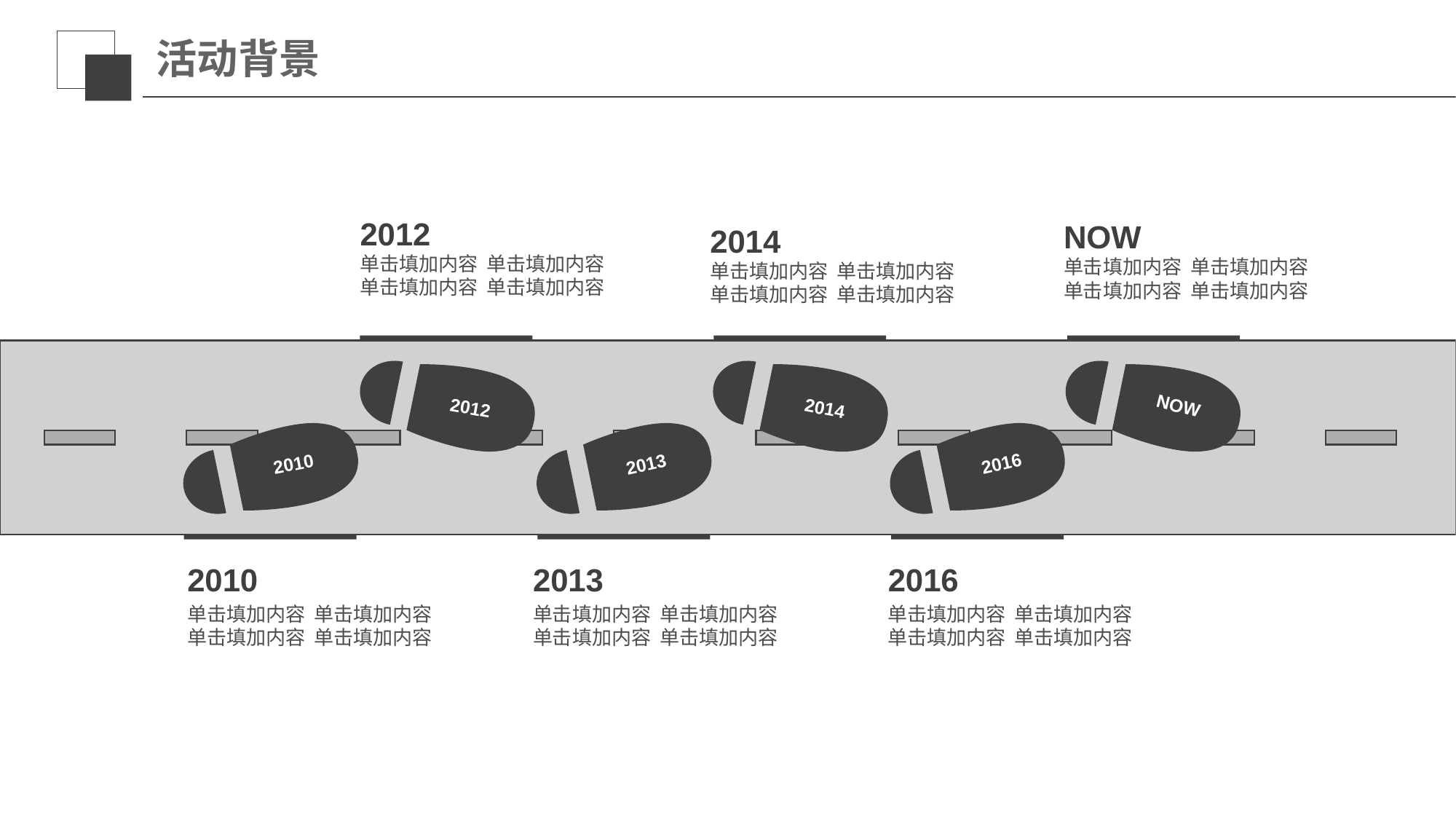

延迟符
# 活动背景
2012
NOW
2014
单击填加内容  单击填加内容
单击填加内容  单击填加内容
单击填加内容  单击填加内容
单击填加内容  单击填加内容
单击填加内容  单击填加内容
单击填加内容  单击填加内容

NOW
2012
2014

2016
2010
2013

2013
2010
2016
单击填加内容  单击填加内容
单击填加内容  单击填加内容
单击填加内容  单击填加内容
单击填加内容  单击填加内容
单击填加内容  单击填加内容
单击填加内容  单击填加内容